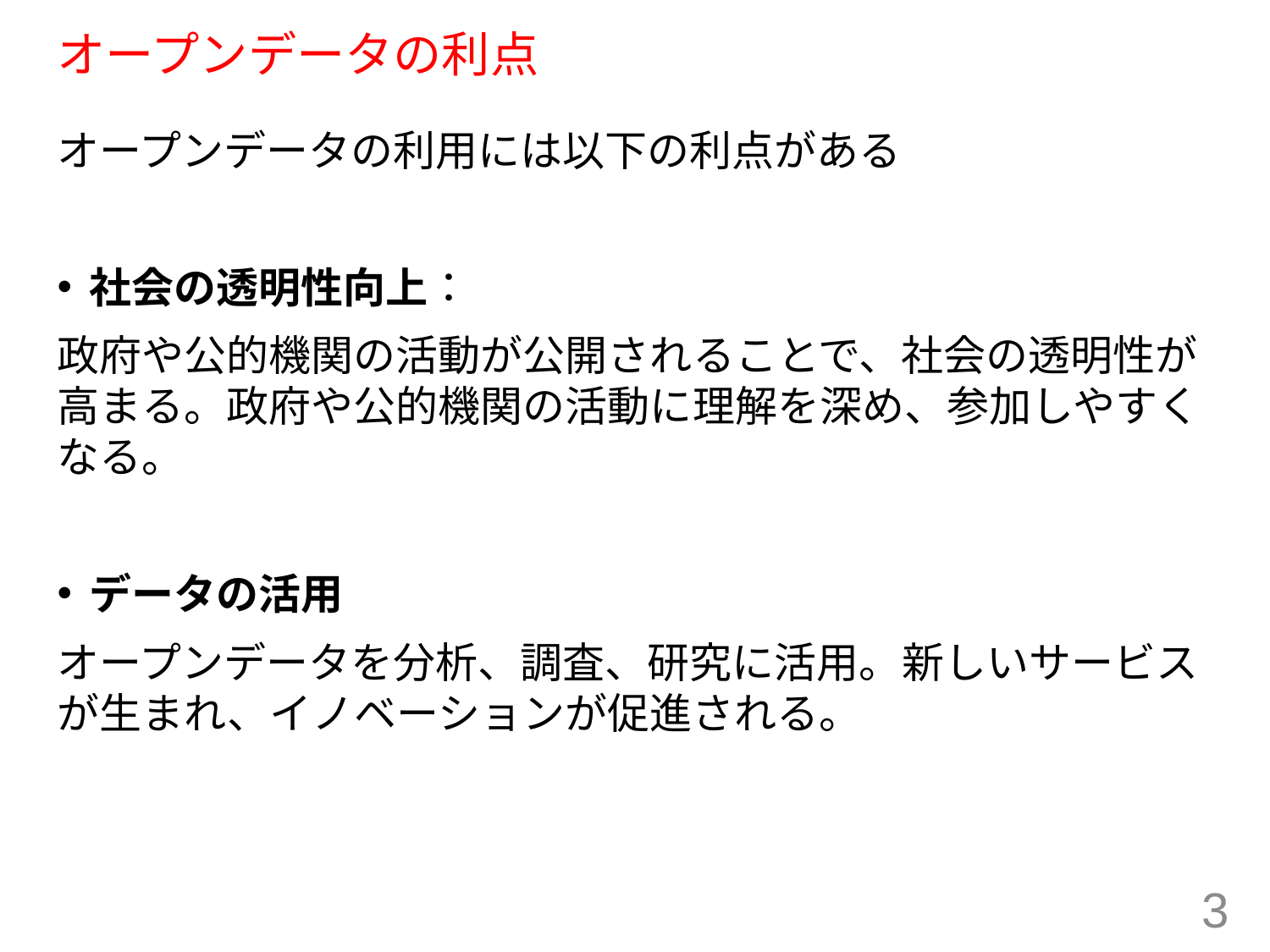

# オープンデータの利点
オープンデータの利用には以下の利点がある

社会の透明性向上：
政府や公的機関の活動が公開されることで、社会の透明性が高まる。政府や公的機関の活動に理解を深め、参加しやすくなる。

データの活用
オープンデータを分析、調査、研究に活用。新しいサービスが生まれ、イノベーションが促進される。
3